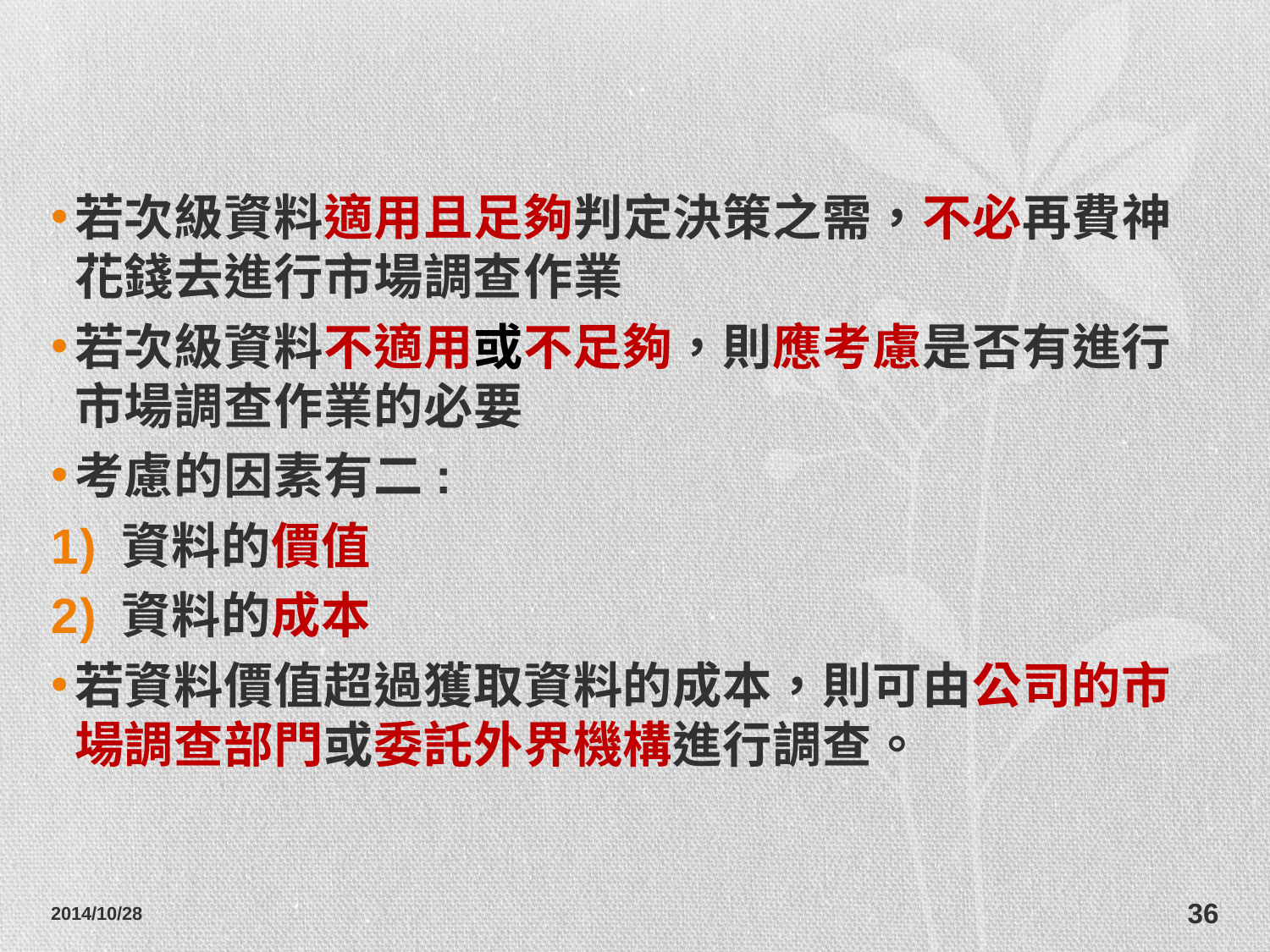

#
若次級資料適用且足夠判定決策之需，不必再費神花錢去進行市場調查作業
若次級資料不適用或不足夠，則應考慮是否有進行市場調查作業的必要
考慮的因素有二:
資料的價值
資料的成本
若資料價值超過獲取資料的成本，則可由公司的市場調查部門或委託外界機構進行調查。

2014/10/28
36